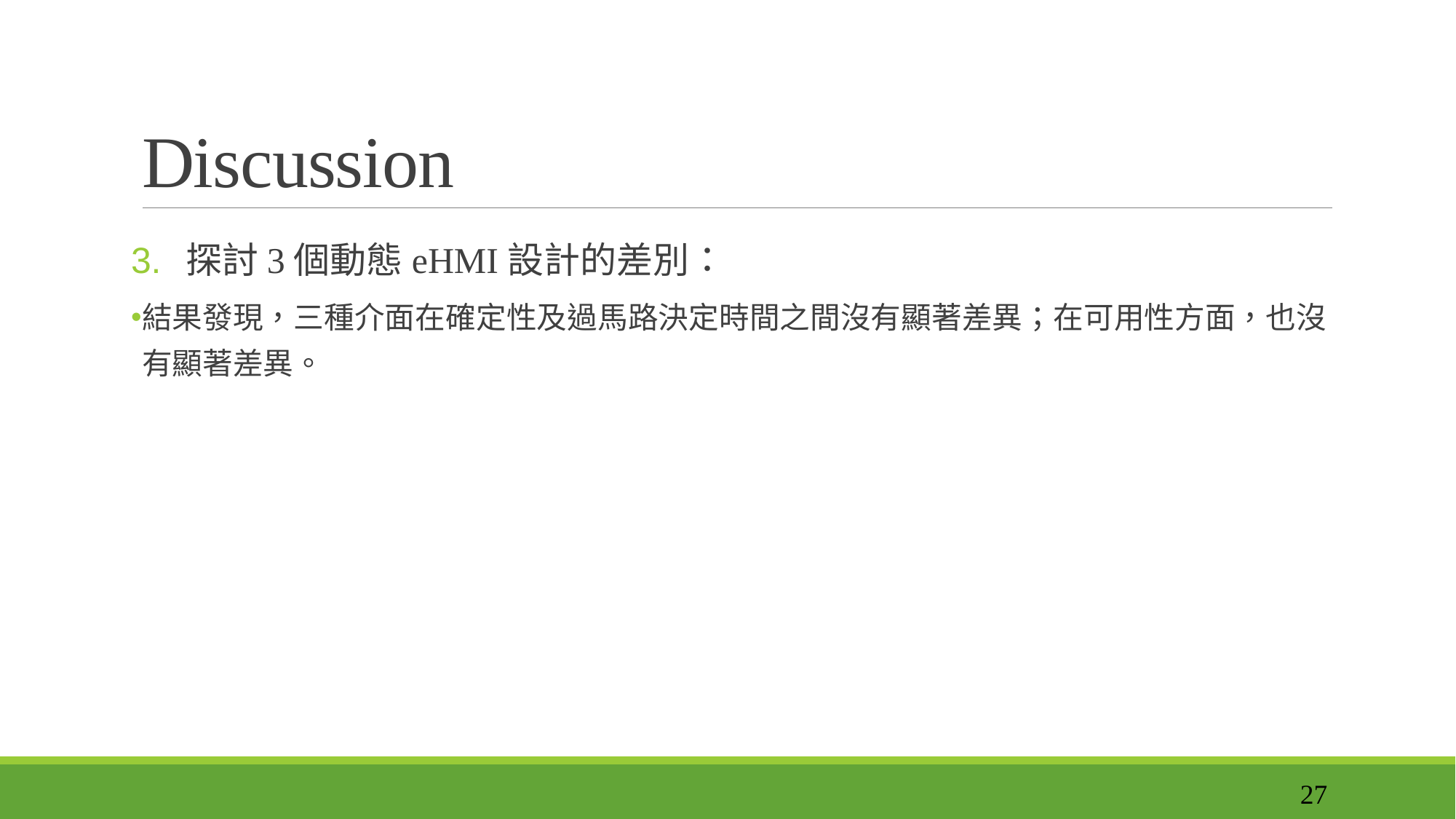

# Discussion
探討3個動態eHMI設計的差別：
結果發現，三種介面在確定性及過馬路決定時間之間沒有顯著差異；在可用性方面，也沒有顯著差異。

27